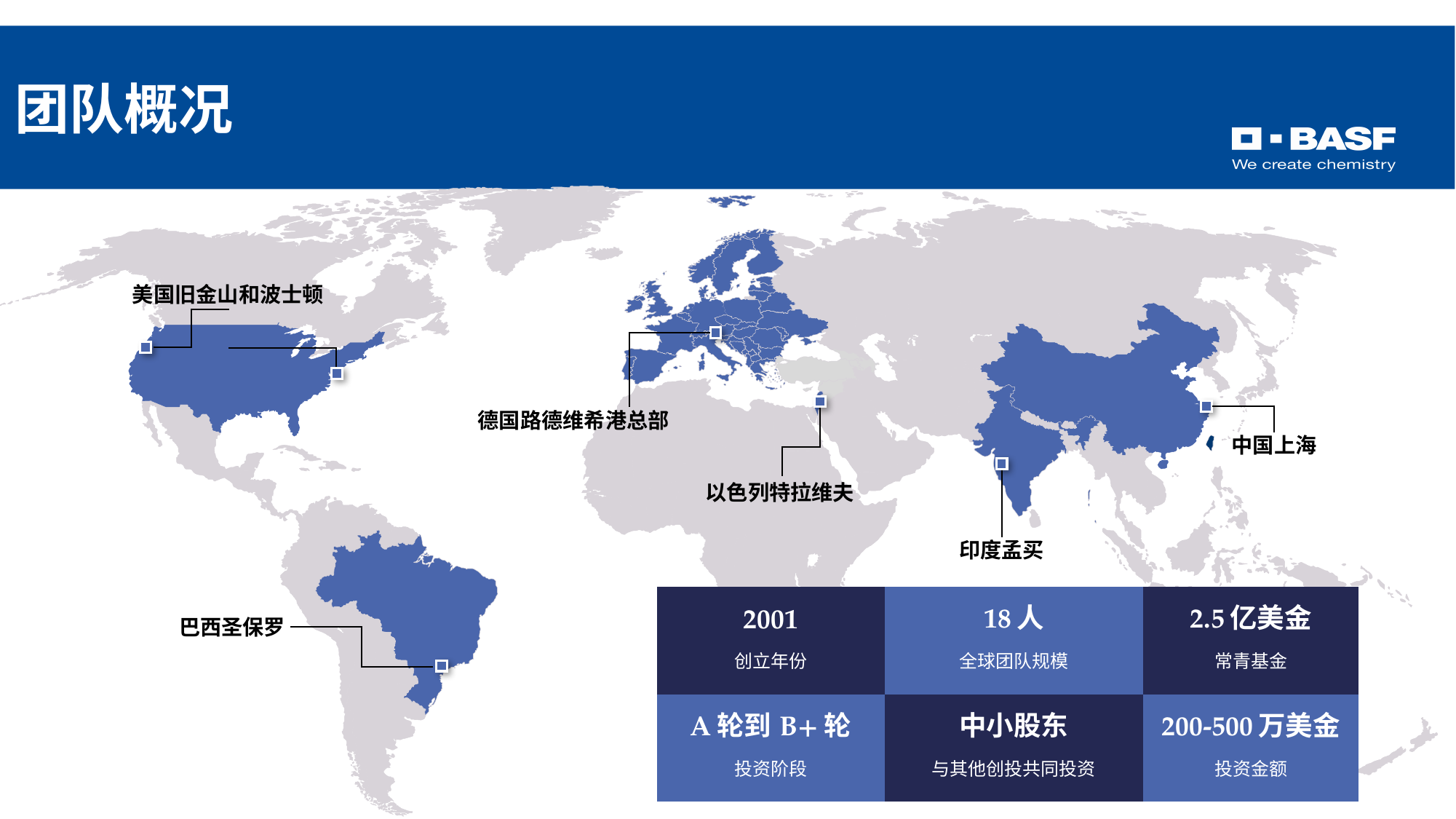

# 团队概况

美国旧金山和波士顿

德国路德维希港总部
中国上海

以色列特拉维夫
印度孟买
| 2001 | 18人 | 2.5亿美金 |
| --- | --- | --- |
| 创立年份 | 全球团队规模 | 常青基金 |
| A轮到B+轮 | 中小股东 | 200-500万美金 |
| 投资阶段 | 与其他创投共同投资 | 投资金额 |
巴西圣保罗

7